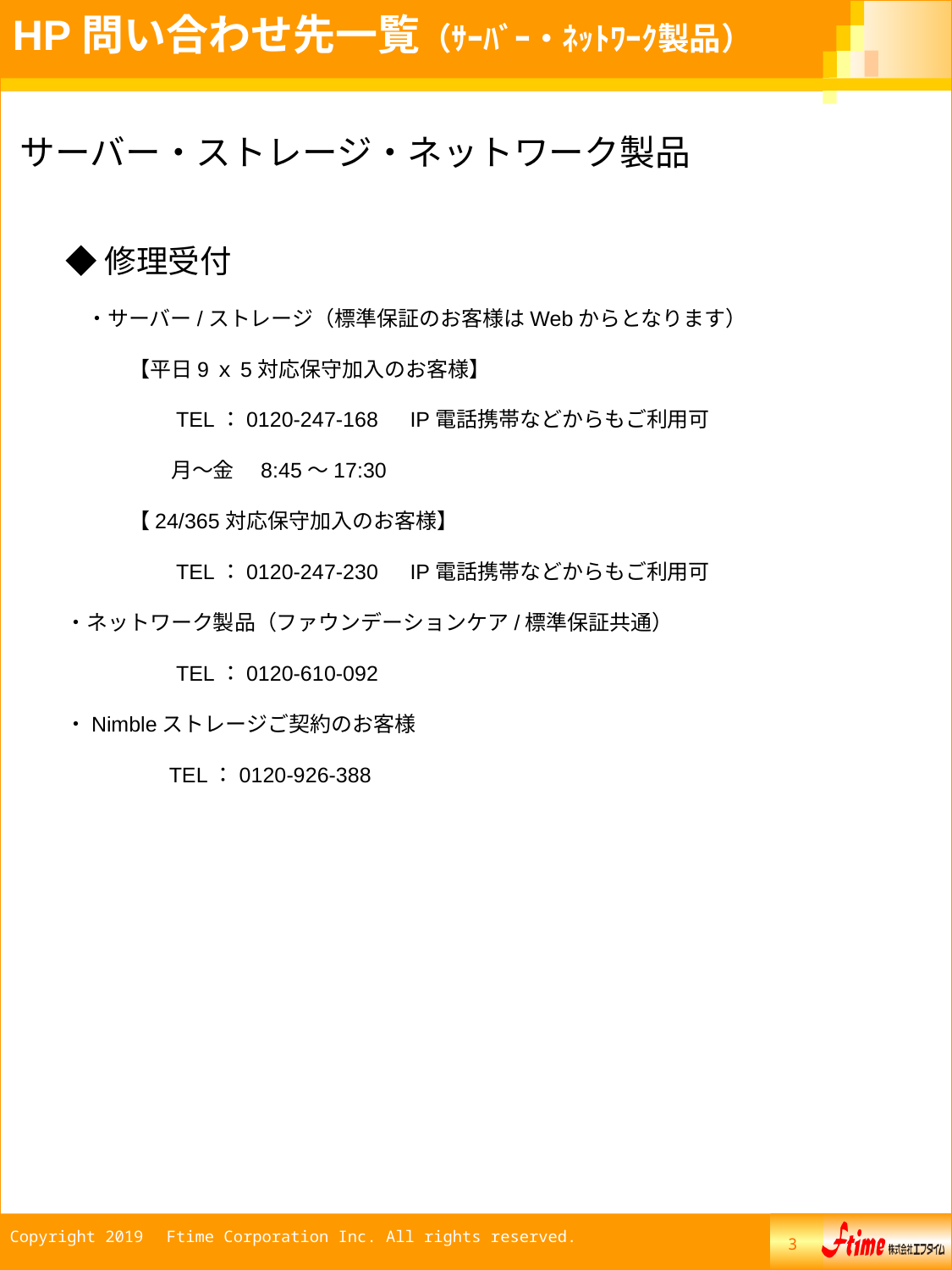

HP問い合わせ先一覧（ｻｰﾊﾞｰ・ﾈｯﾄﾜｰｸ製品）
サーバー・ストレージ・ネットワーク製品

◆修理受付

　・サーバー/ストレージ（標準保証のお客様はWebからとなります）

　　　【平日9ｘ5対応保守加入のお客様】

　　　　　TEL：0120-247-168　IP電話携帯などからもご利用可

　　　　　月～金　8:45～17:30

　　　【24/365対応保守加入のお客様】

　　　　　TEL：0120-247-230　IP電話携帯などからもご利用可

・ネットワーク製品（ファウンデーションケア/標準保証共通）

　　　　　TEL：0120-610-092

・Nimbleストレージご契約のお客様

　 　　　  TEL：0120-926-388

3